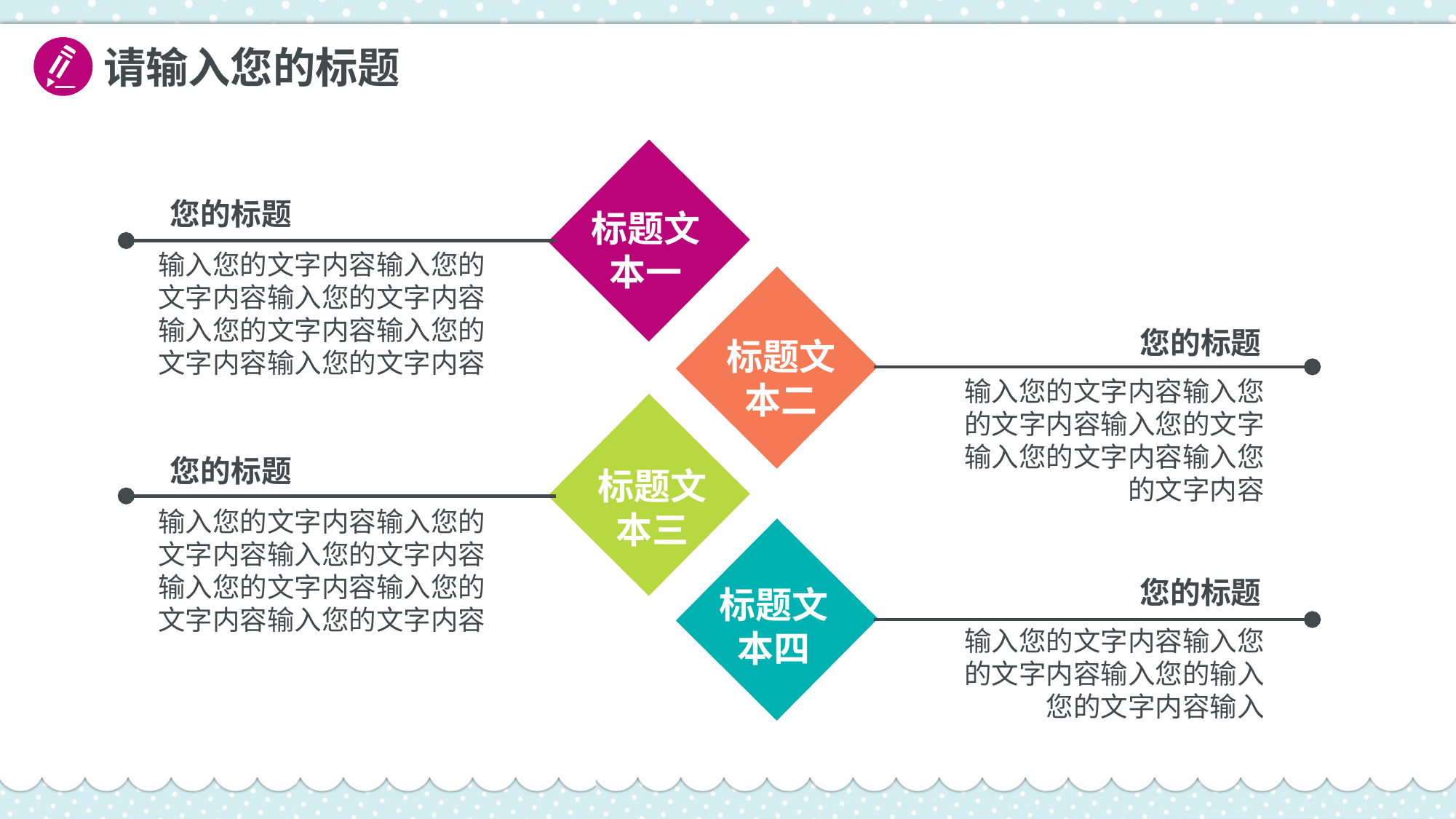

请输入您的标题

您的标题
标题文本一
输入您的文字内容输入您的文字内容输入您的文字内容输入您的文字内容输入您的文字内容输入您的文字内容

您的标题
标题文本二
输入您的文字内容输入您的文字内容输入您的文字输入您的文字内容输入您的文字内容

您的标题
标题文本三
输入您的文字内容输入您的文字内容输入您的文字内容输入您的文字内容输入您的文字内容输入您的文字内容

您的标题
标题文本四
输入您的文字内容输入您的文字内容输入您的输入您的文字内容输入